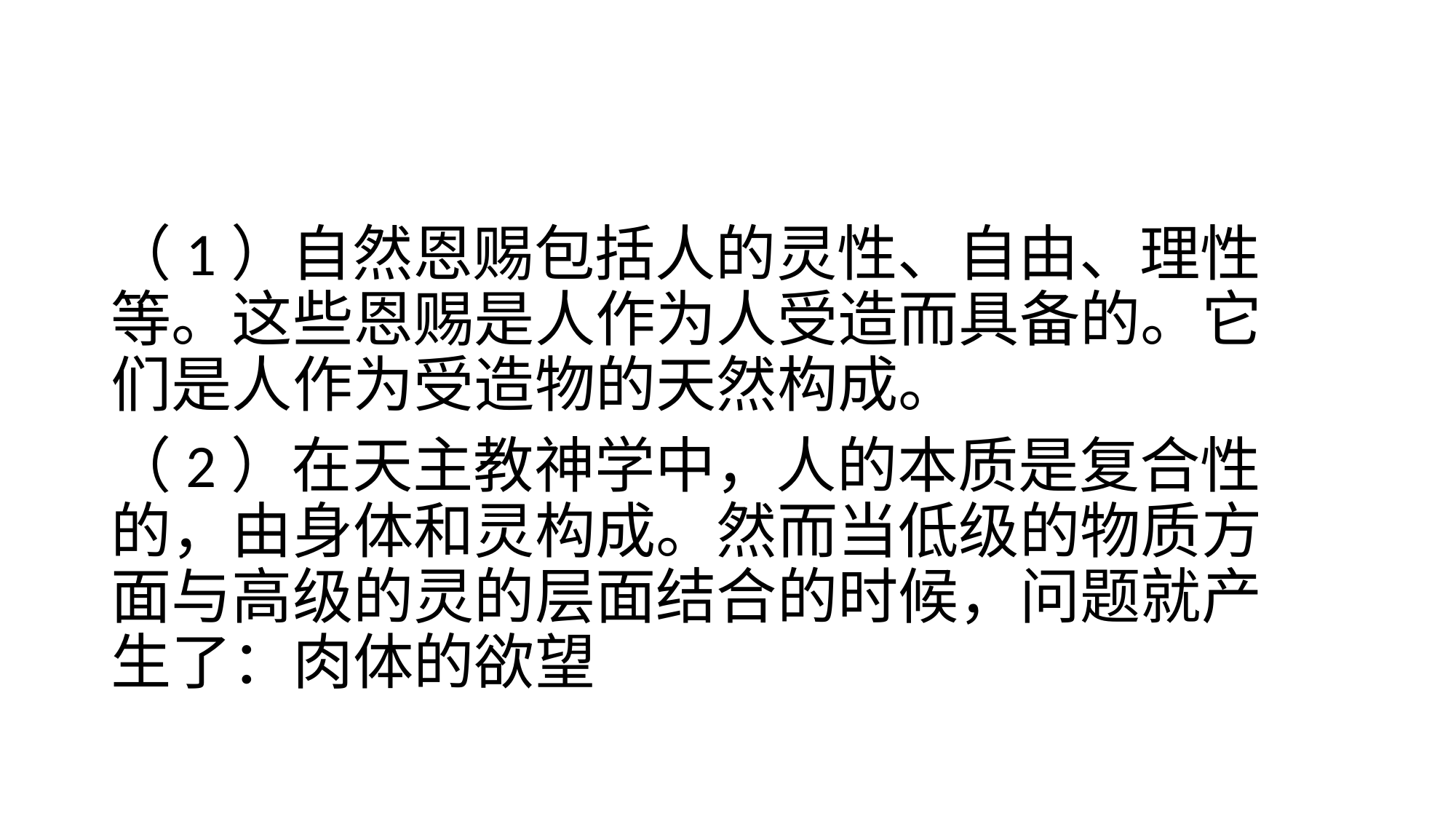

#
（1）自然恩赐包括人的灵性、自由、理性等。这些恩赐是人作为人受造而具备的。它们是人作为受造物的天然构成。
（2）在天主教神学中，人的本质是复合性的，由身体和灵构成。然而当低级的物质方面与高级的灵的层面结合的时候，问题就产生了：肉体的欲望